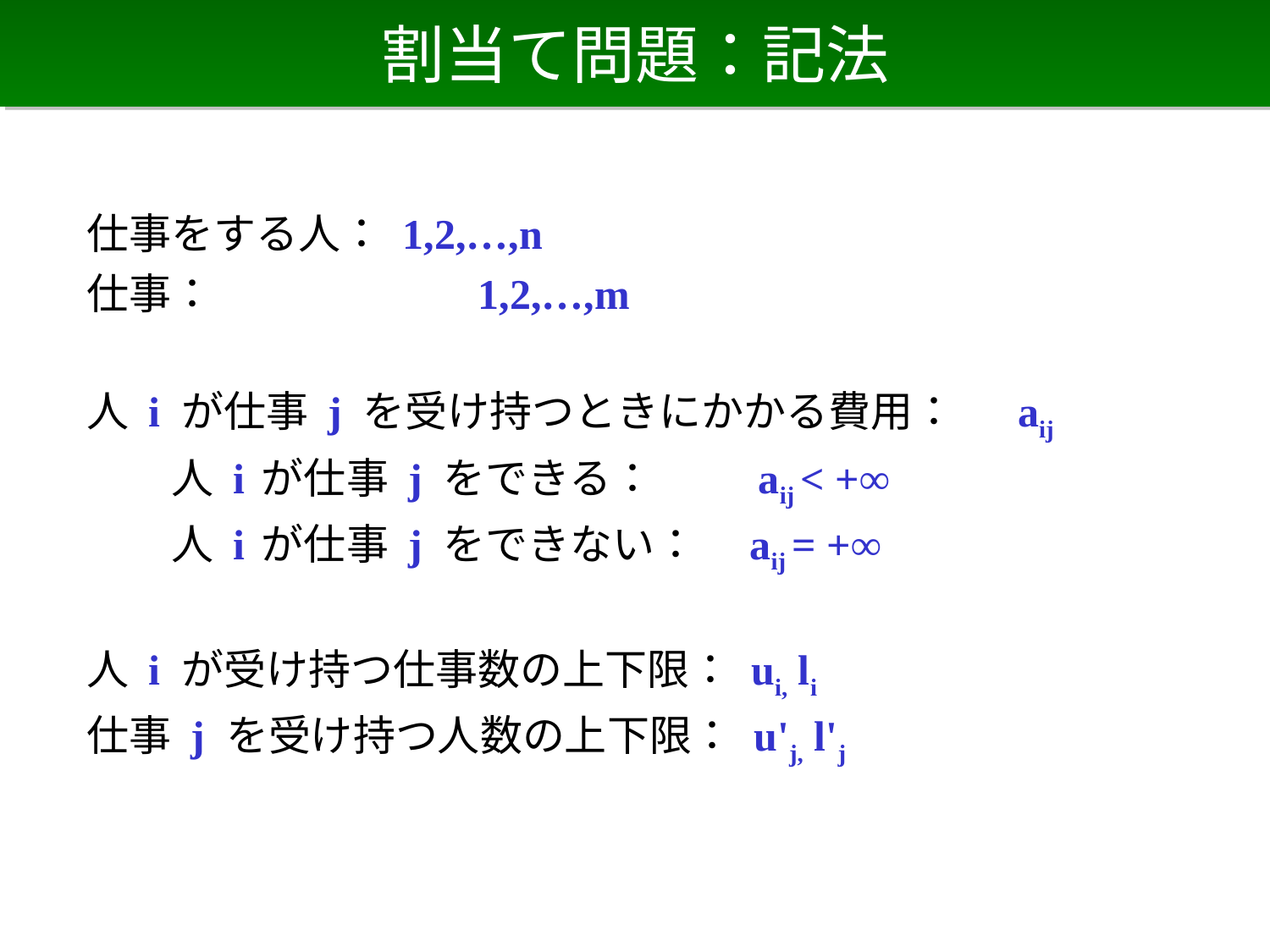

# 割当て問題：記法
仕事をする人： 1,2,…,n
仕事：　　　　　　1,2,…,m

人 i が仕事 j を受け持つときにかかる費用：　 aij
　　人 i が仕事 j をできる：　　 aij < +∞
　　人 i が仕事 j をできない：　aij = +∞

人 i が受け持つ仕事数の上下限： ui, li
仕事 j を受け持つ人数の上下限： u'j, l'j